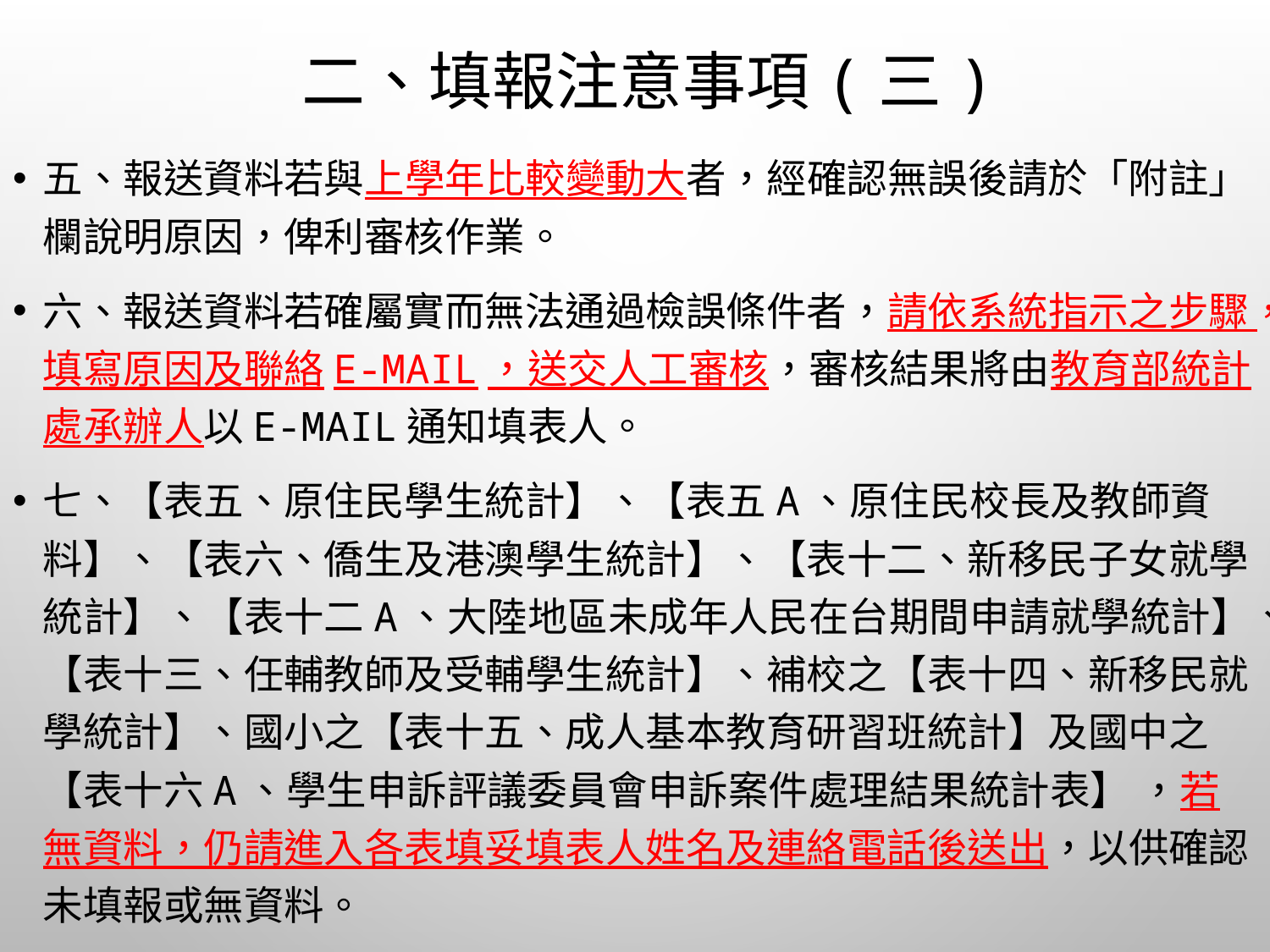

# 二、填報注意事項(三)
五、報送資料若與上學年比較變動大者，經確認無誤後請於「附註」欄說明原因，俾利審核作業。
六、報送資料若確屬實而無法通過檢誤條件者，請依系統指示之步驟，填寫原因及聯絡e-mail，送交人工審核，審核結果將由教育部統計處承辦人以e-mail通知填表人。
七、【表五、原住民學生統計】、【表五A、原住民校長及教師資料】、【表六、僑生及港澳學生統計】、【表十二、新移民子女就學統計】、【表十二A、大陸地區未成年人民在台期間申請就學統計】、【表十三、任輔教師及受輔學生統計】、補校之【表十四、新移民就學統計】、國小之【表十五、成人基本教育研習班統計】及國中之【表十六A、學生申訴評議委員會申訴案件處理結果統計表】 ，若無資料，仍請進入各表填妥填表人姓名及連絡電話後送出，以供確認未填報或無資料。